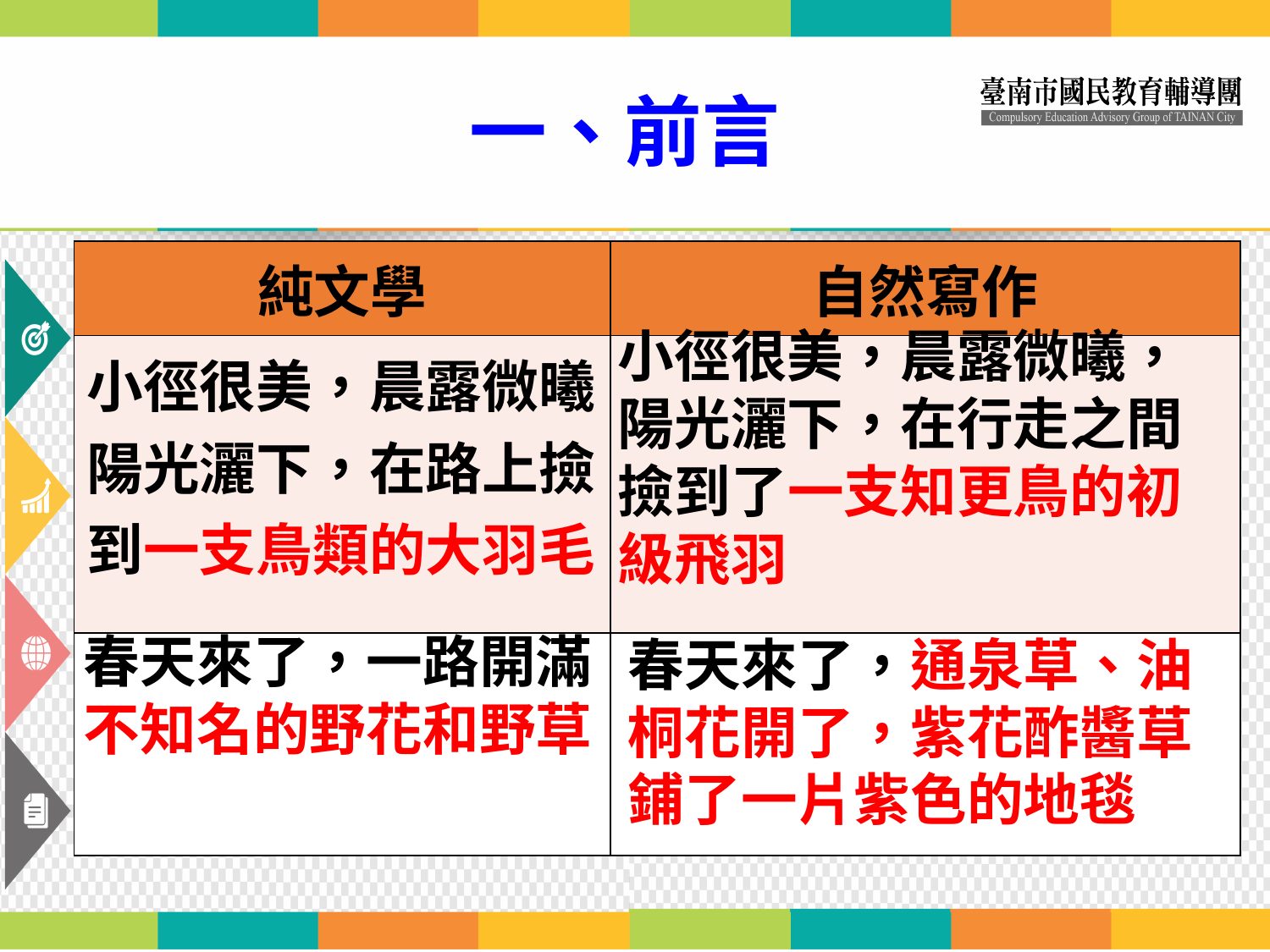

一、前言
| 純文學 | 自然寫作 |
| --- | --- |
| 小徑很美，晨露微曦，陽光灑下，在路上撿到一支鳥類的大羽毛 |  |
|  |  |
小徑很美，晨露微曦，陽光灑下，在行走之間撿到了一支知更鳥的初級飛羽
春天來了，一路開滿不知名的野花和野草
春天來了，通泉草、油桐花開了，紫花酢醬草鋪了一片紫色的地毯